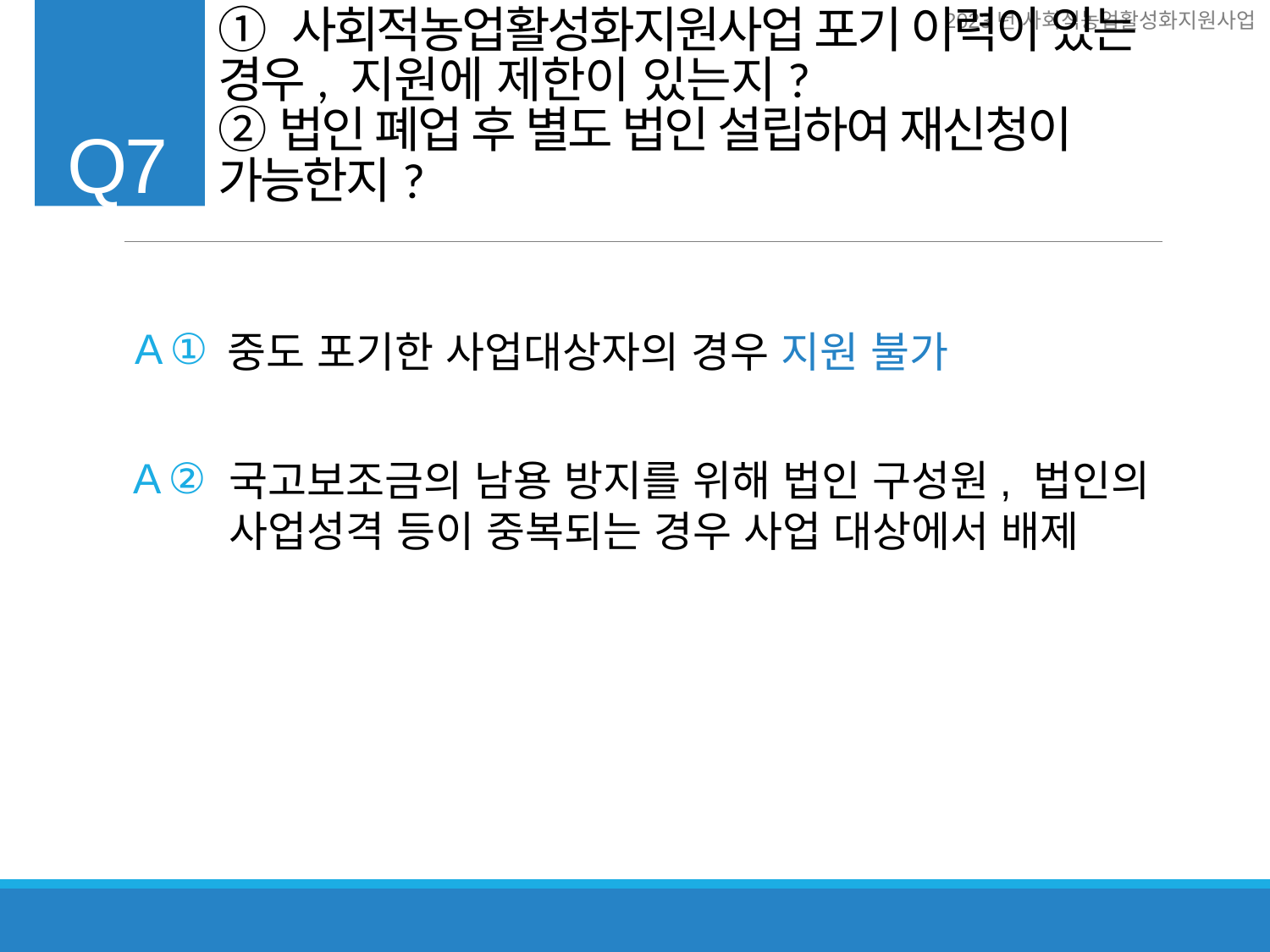

① 사회적농업활성화지원사업 포기 이력이 있는 경우, 지원에 제한이 있는지?
②법인 폐업 후 별도 법인 설립하여 재신청이 가능한지?
Q7
A ①
중도 포기한 사업대상자의 경우 지원 불가
A ②
국고보조금의 남용 방지를 위해 법인 구성원, 법인의 사업성격 등이 중복되는 경우 사업 대상에서 배제